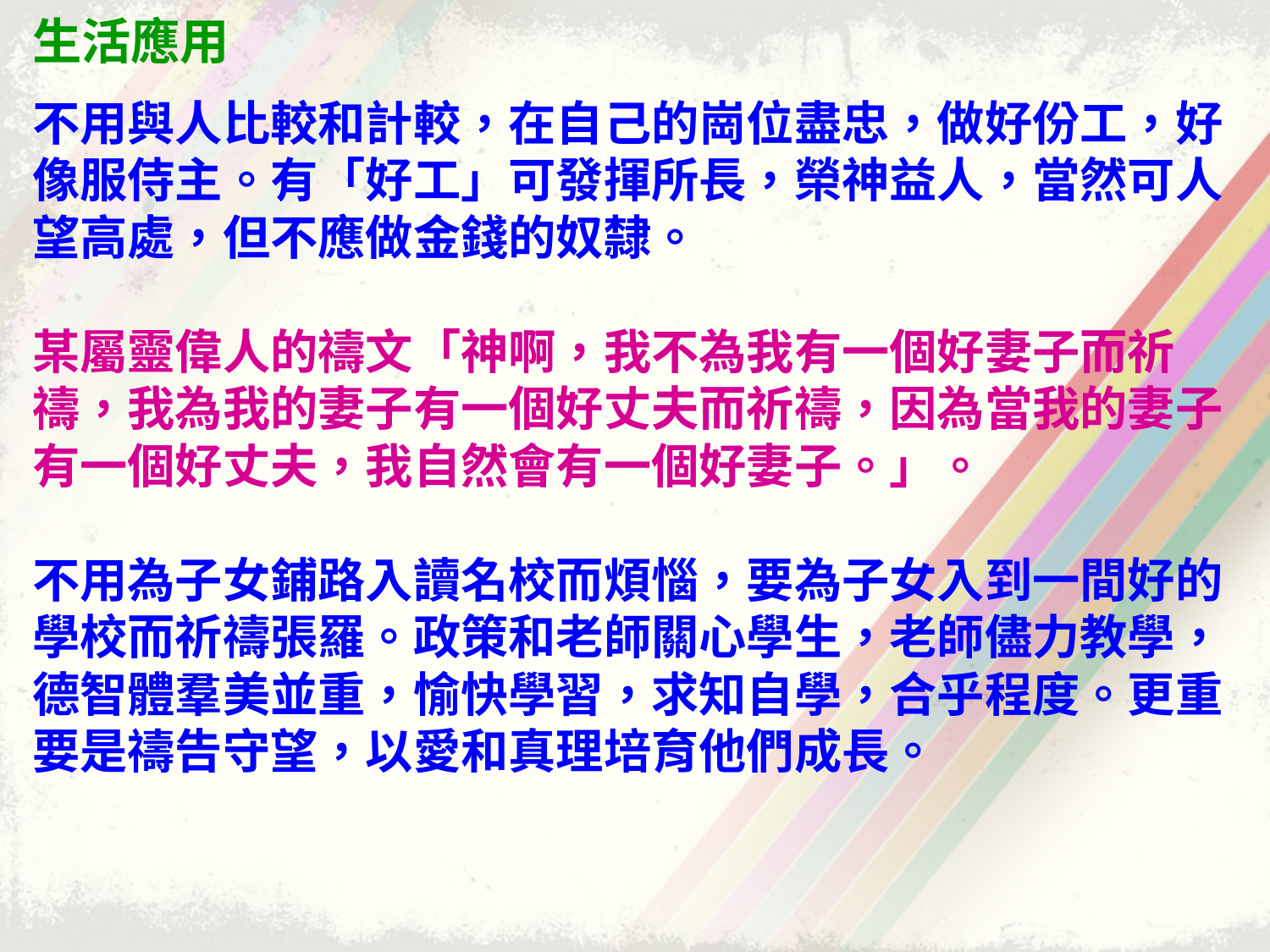

生活應用
不用與人比較和計較，在自己的崗位盡忠，做好份工，好像服侍主。有「好工」可發揮所長，榮神益人，當然可人望高處，但不應做金錢的奴隸。

某屬靈偉人的禱文「神啊，我不為我有一個好妻子而祈禱，我為我的妻子有一個好丈夫而祈禱，因為當我的妻子有一個好丈夫，我自然會有一個好妻子。」。

不用為子女鋪路入讀名校而煩惱，要為子女入到一間好的學校而祈禱張羅。政策和老師關心學生，老師儘力教學，德智體羣美並重，愉快學習，求知自學，合乎程度。更重要是禱告守望，以愛和真理培育他們成長。